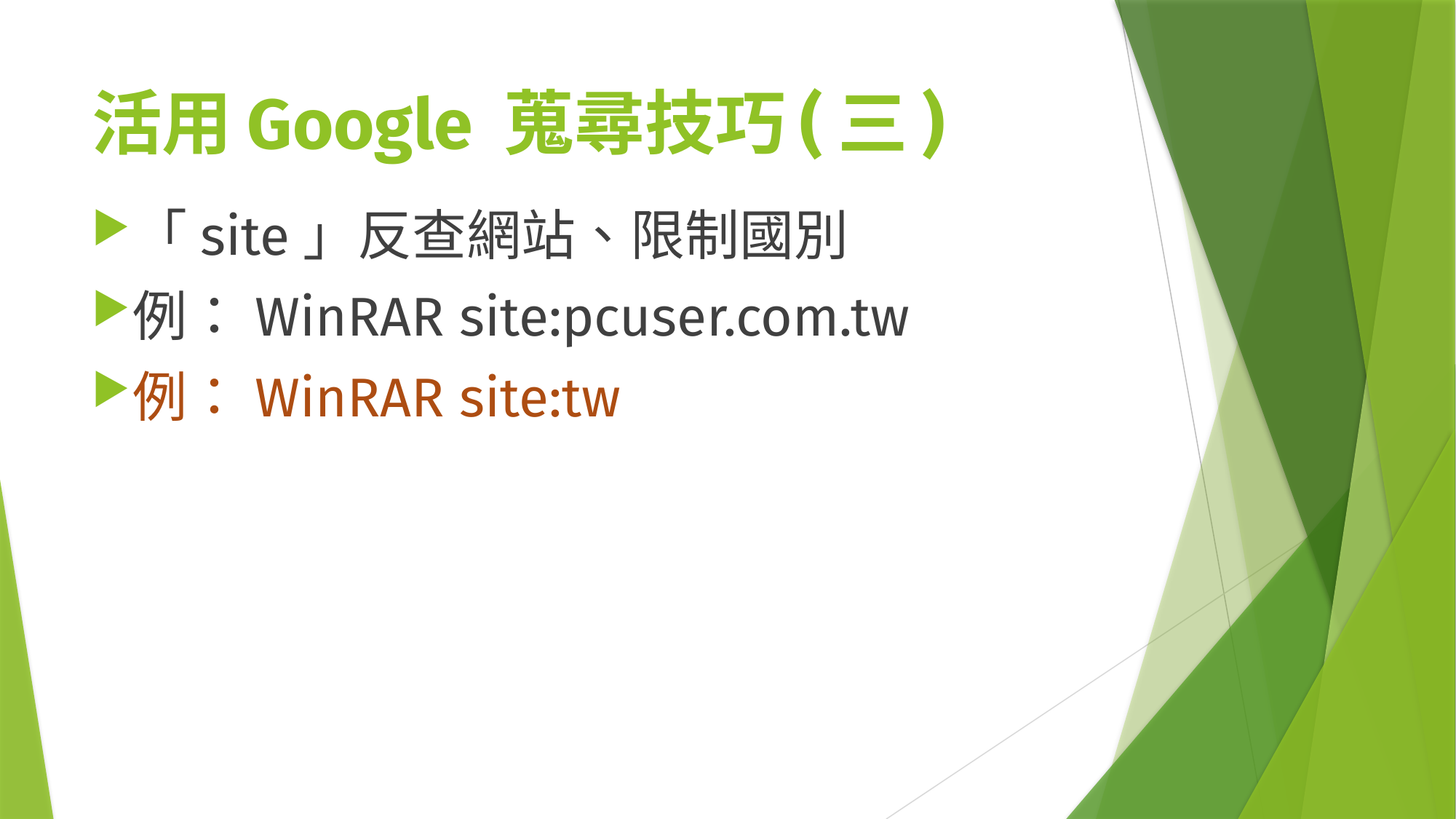

# 活用Google 蒐尋技巧(三)
「site」反查網站、限制國別
例：WinRAR site:pcuser.com.tw
例：WinRAR site:tw